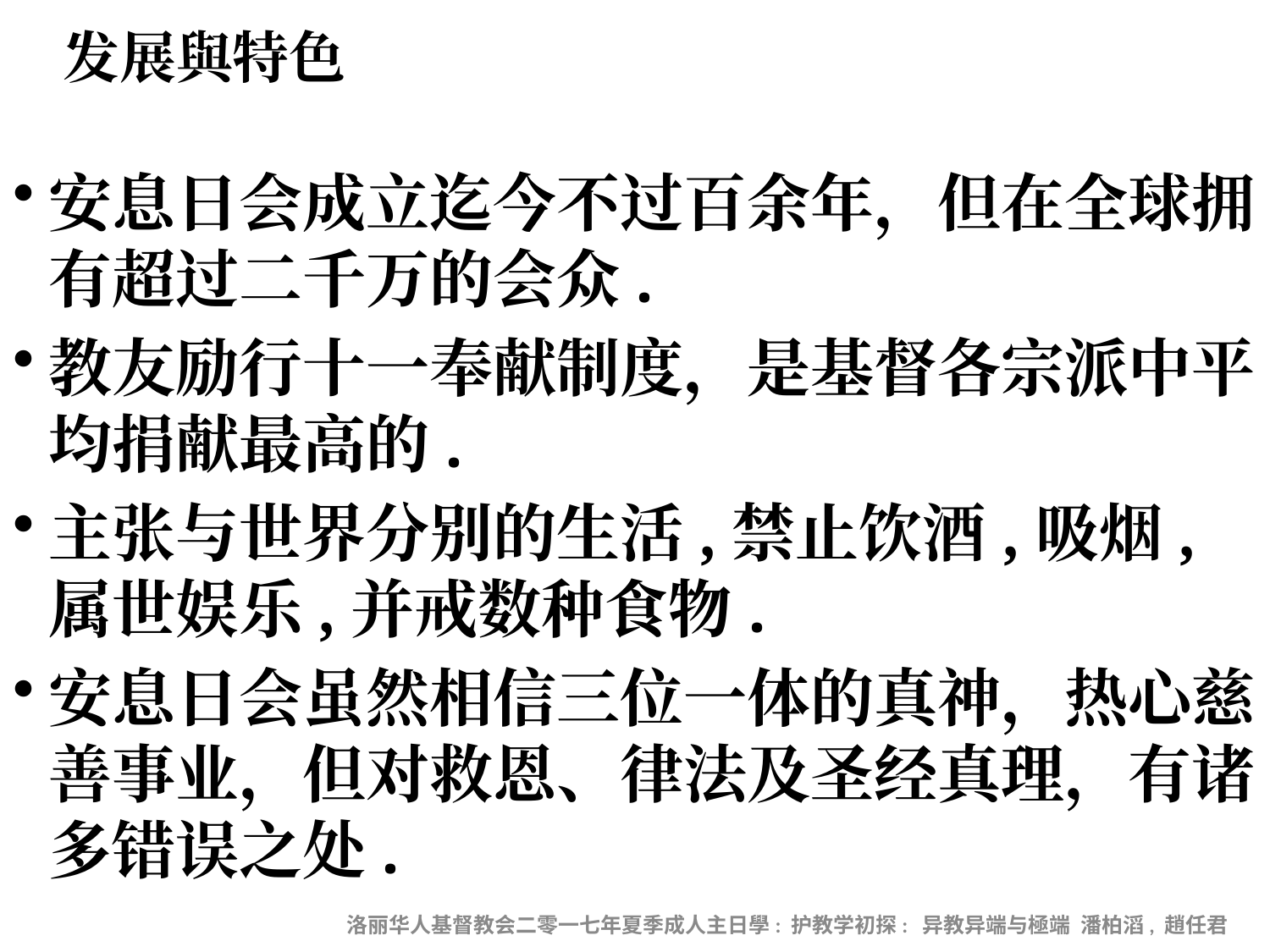

发展與特色
安息日会成立迄今不过百余年，但在全球拥有超过二千万的会众.
教友励行十一奉献制度，是基督各宗派中平均捐献最高的.
主张与世界分别的生活,禁止饮酒,吸烟,属世娱乐,并戒数种食物.
安息日会虽然相信三位一体的真神，热心慈善事业，但对救恩、律法及圣经真理，有诸多错误之处.
洛丽华人基督教会二零一七年夏季成人主日學: 护教学初探:  异教异端与極端  潘柏滔, 趙任君